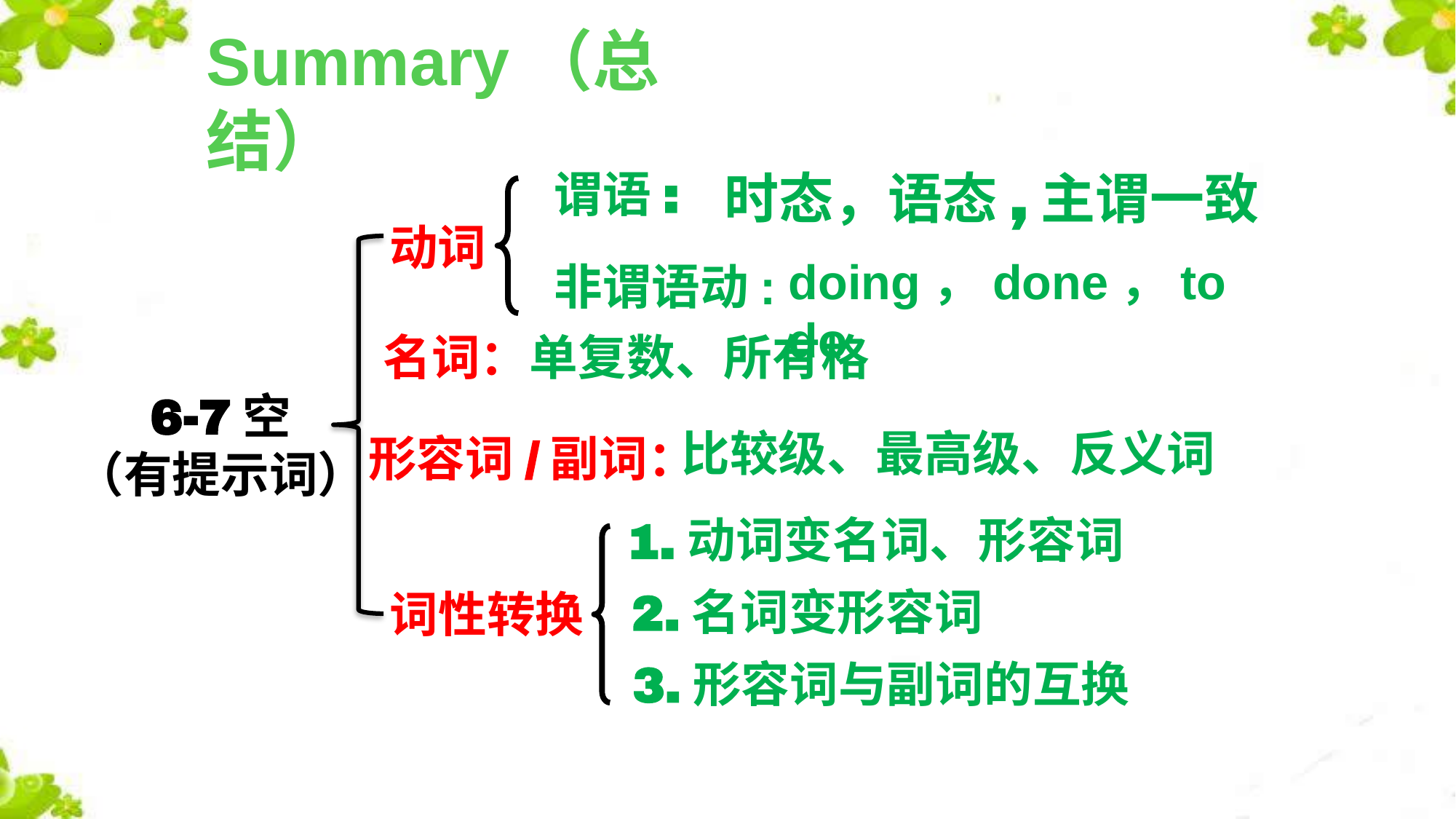

Summary（总结）
时态，语态,主谓一致
谓语:

非谓语动:

动词

doing，done，to do
单复数、所有格

名词：
6-7空
（有提示词）
比较级、最高级、反义词
形容词/副词：
1.动词变名词、形容词

2.名词变形容词
词性转换
3.形容词与副词的互换